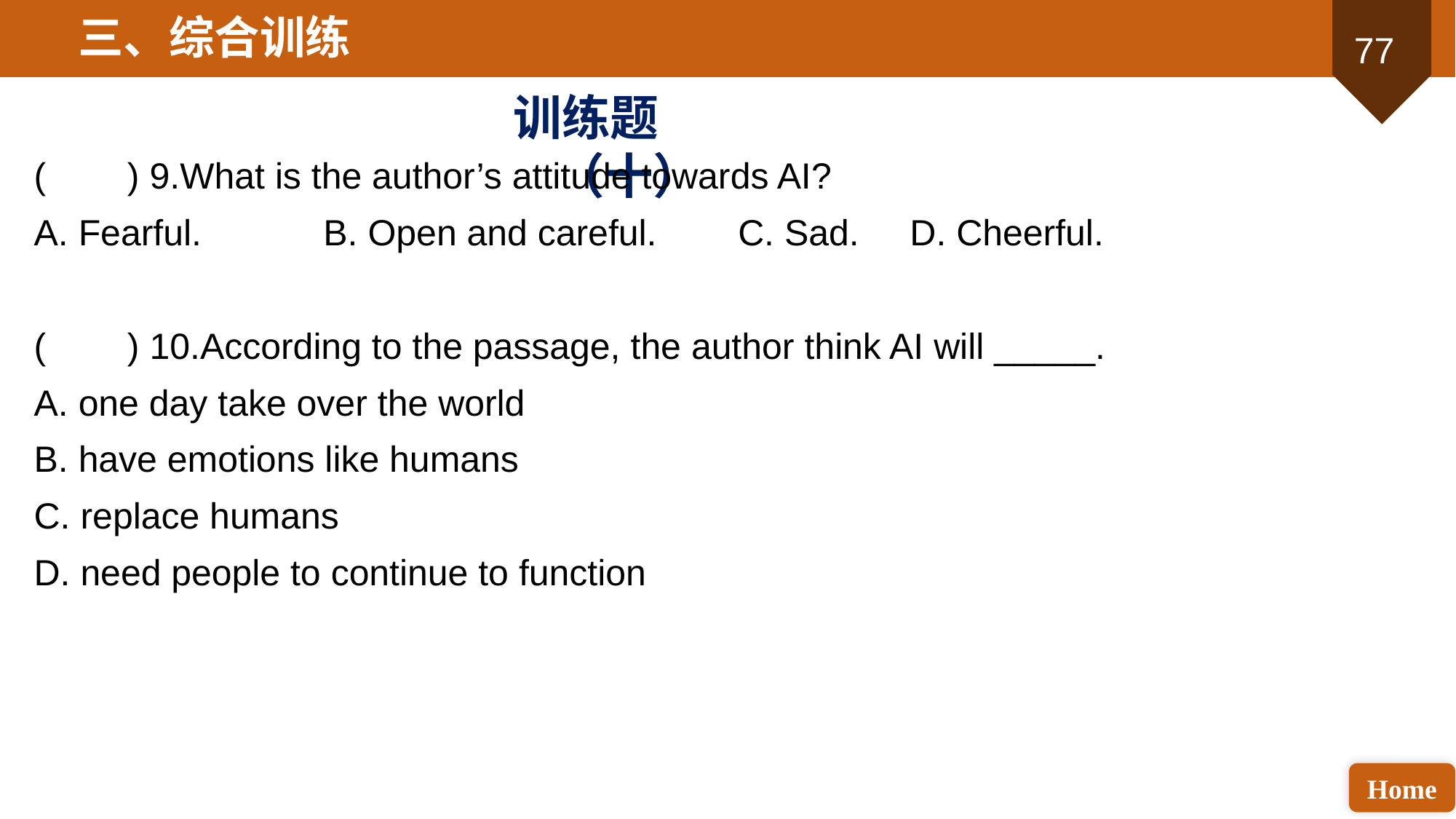

三、综合训练
训练题（十）
(        ) 9.What is the author’s attitude towards AI?
A. Fearful.            B. Open and careful.        C. Sad.     D. Cheerful.

(        ) 10.According to the passage, the author think AI will _____.
A. one day take over the world
B. have emotions like humans
C. replace humans
D. need people to continue to function